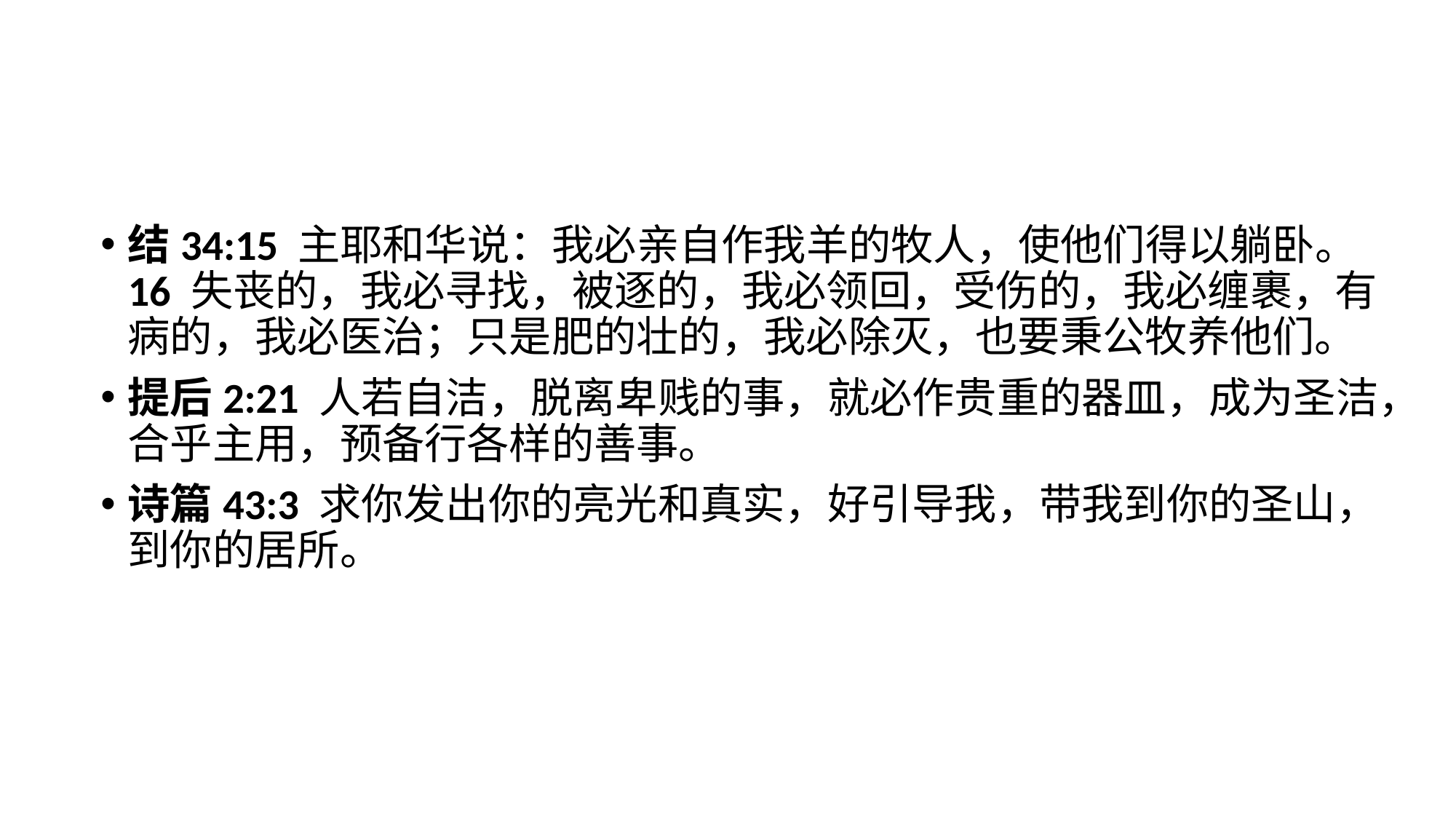

结34:15 主耶和华说：我必亲自作我羊的牧人，使他们得以躺卧。16 失丧的，我必寻找，被逐的，我必领回，受伤的，我必缠裹，有病的，我必医治；只是肥的壮的，我必除灭，也要秉公牧养他们。
提后2:21 人若自洁，脱离卑贱的事，就必作贵重的器皿，成为圣洁，合乎主用，预备行各样的善事。
诗篇43:3 求你发出你的亮光和真实，好引导我，带我到你的圣山，到你的居所。